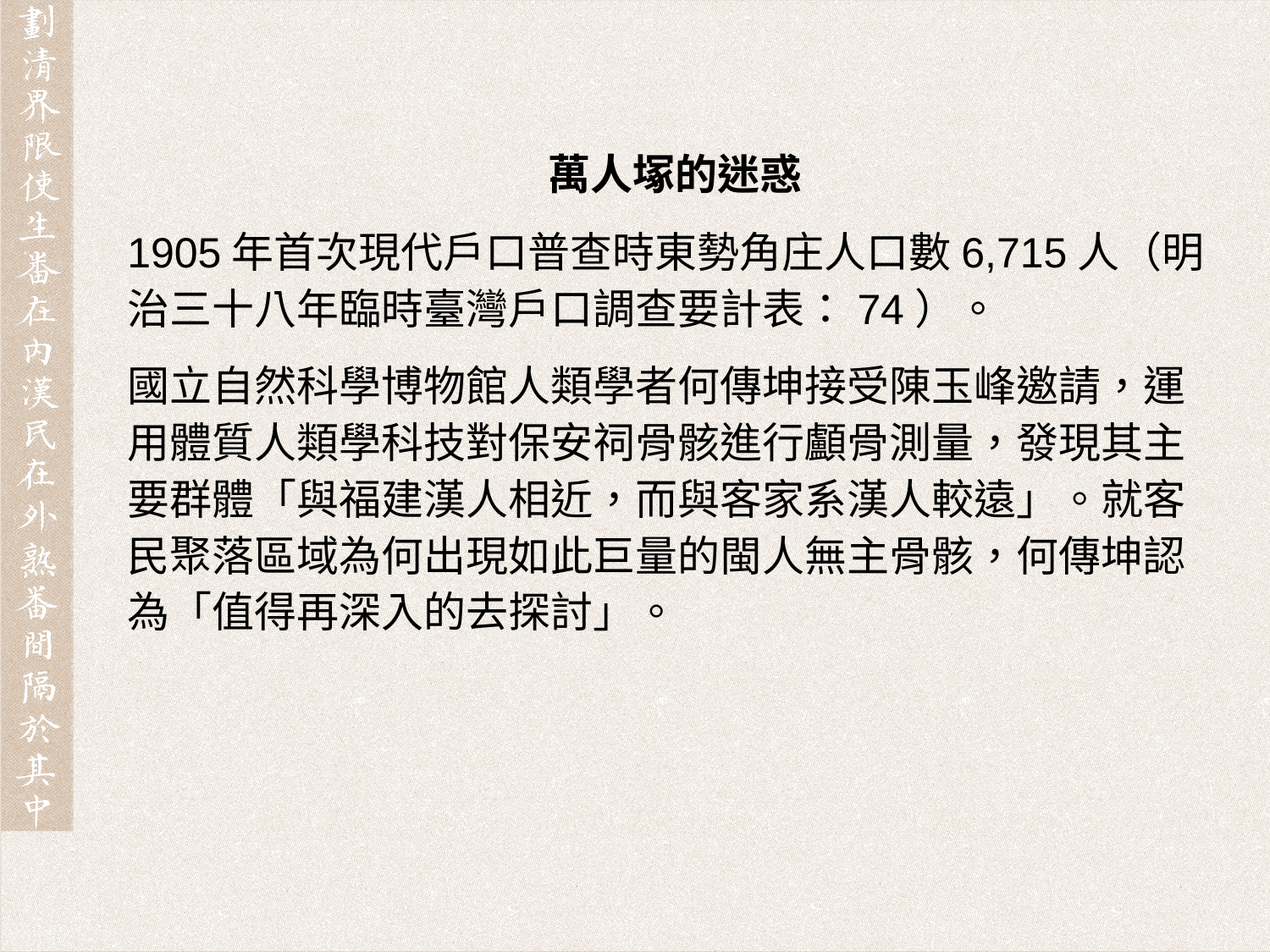

萬人塚的迷惑
1905年首次現代戶口普查時東勢角庄人口數6,715人（明治三十八年臨時臺灣戶口調查要計表：74）。
國立自然科學博物館人類學者何傳坤接受陳玉峰邀請，運用體質人類學科技對保安祠骨骸進行顱骨測量，發現其主要群體「與福建漢人相近，而與客家系漢人較遠」。就客民聚落區域為何出現如此巨量的閩人無主骨骸，何傳坤認為「值得再深入的去探討」。